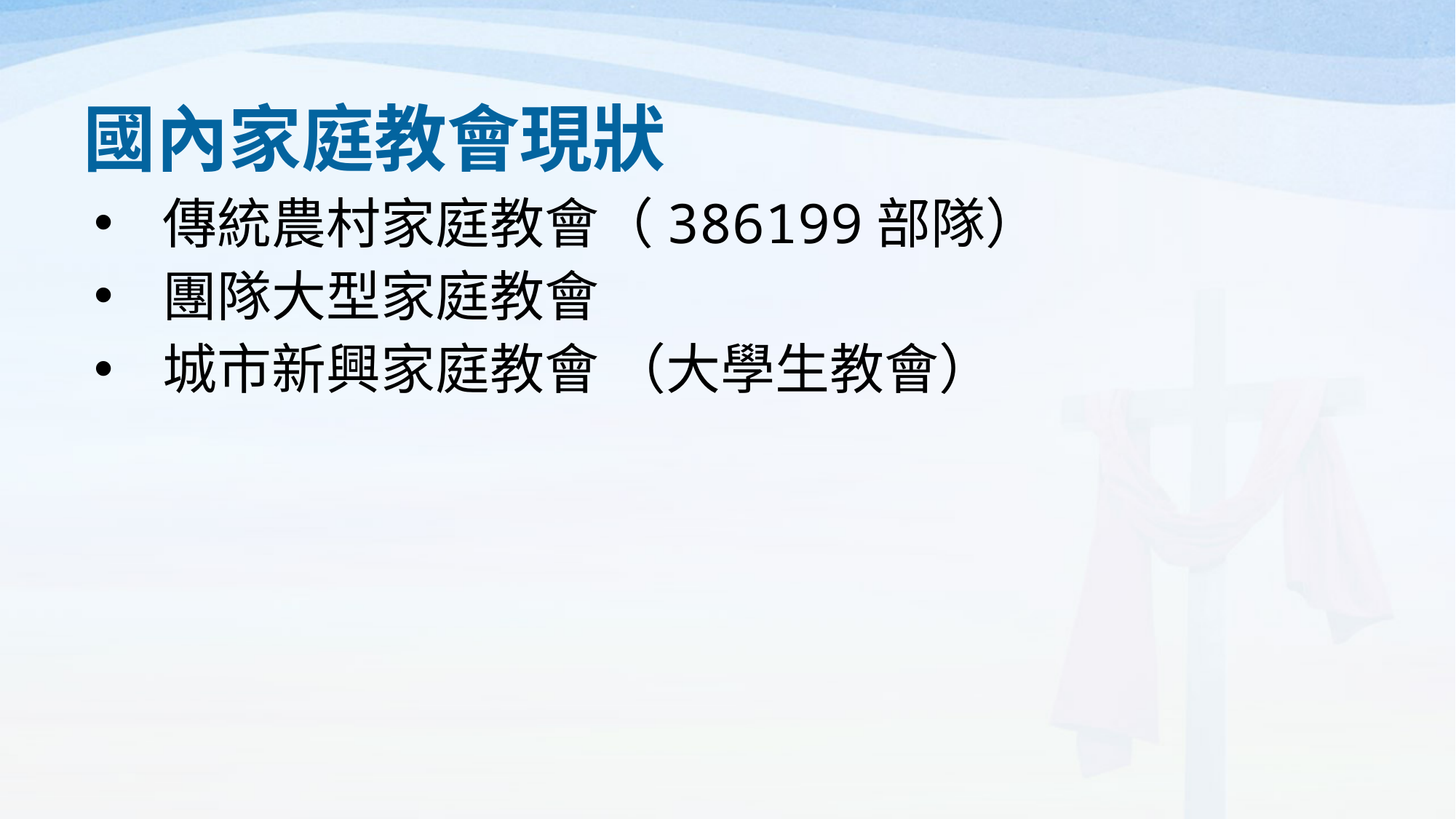

# 國內家庭教會現狀
傳統農村家庭教會（386199部隊）
團隊大型家庭教會
城市新興家庭教會 （大學生教會）